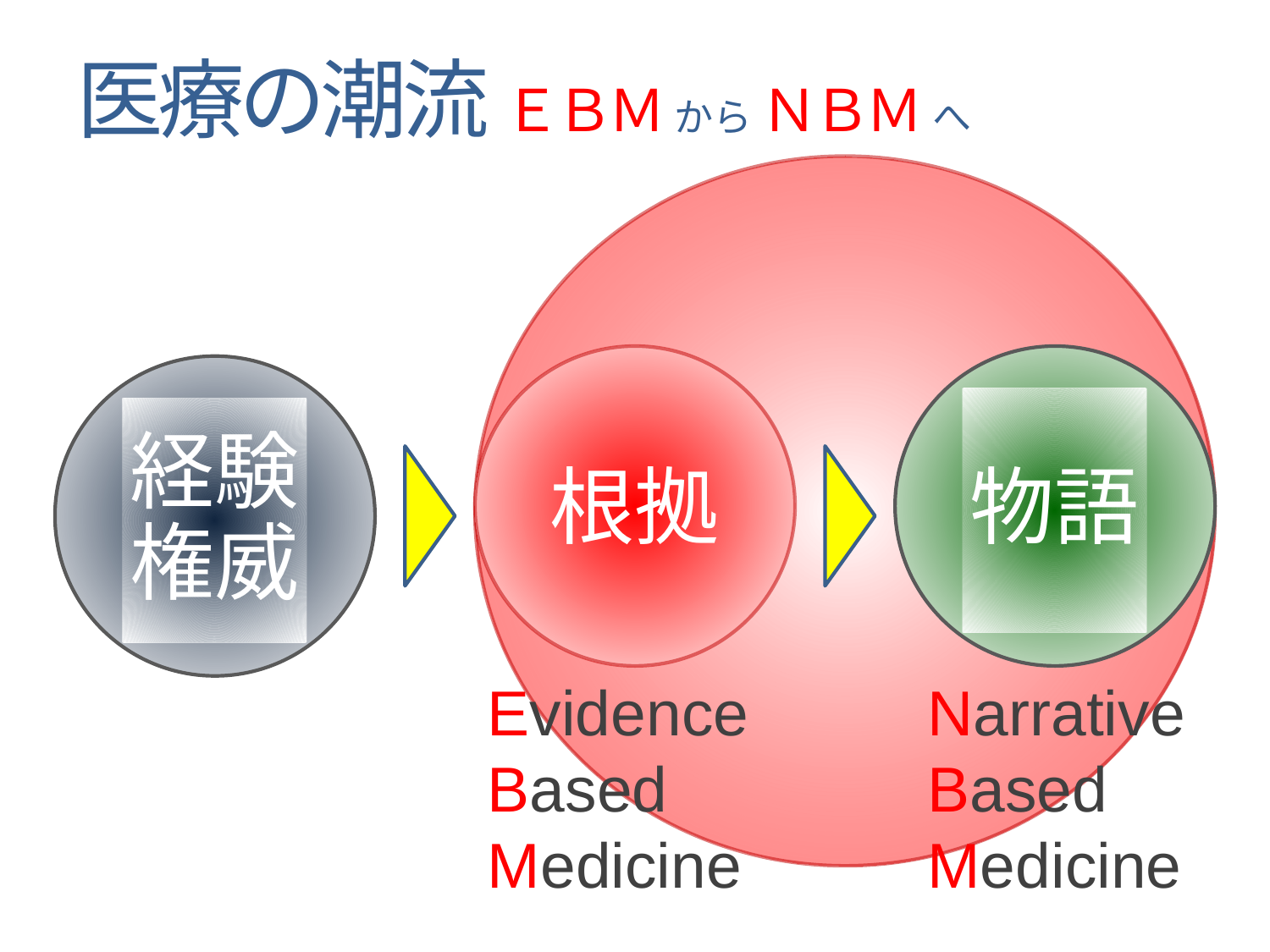

# 医療の潮流 ＥＢＭ から ＮＢＭ へ

根拠

物語

経験権威

Evidence
Based
Medicine
Narrative
Based
Medicine